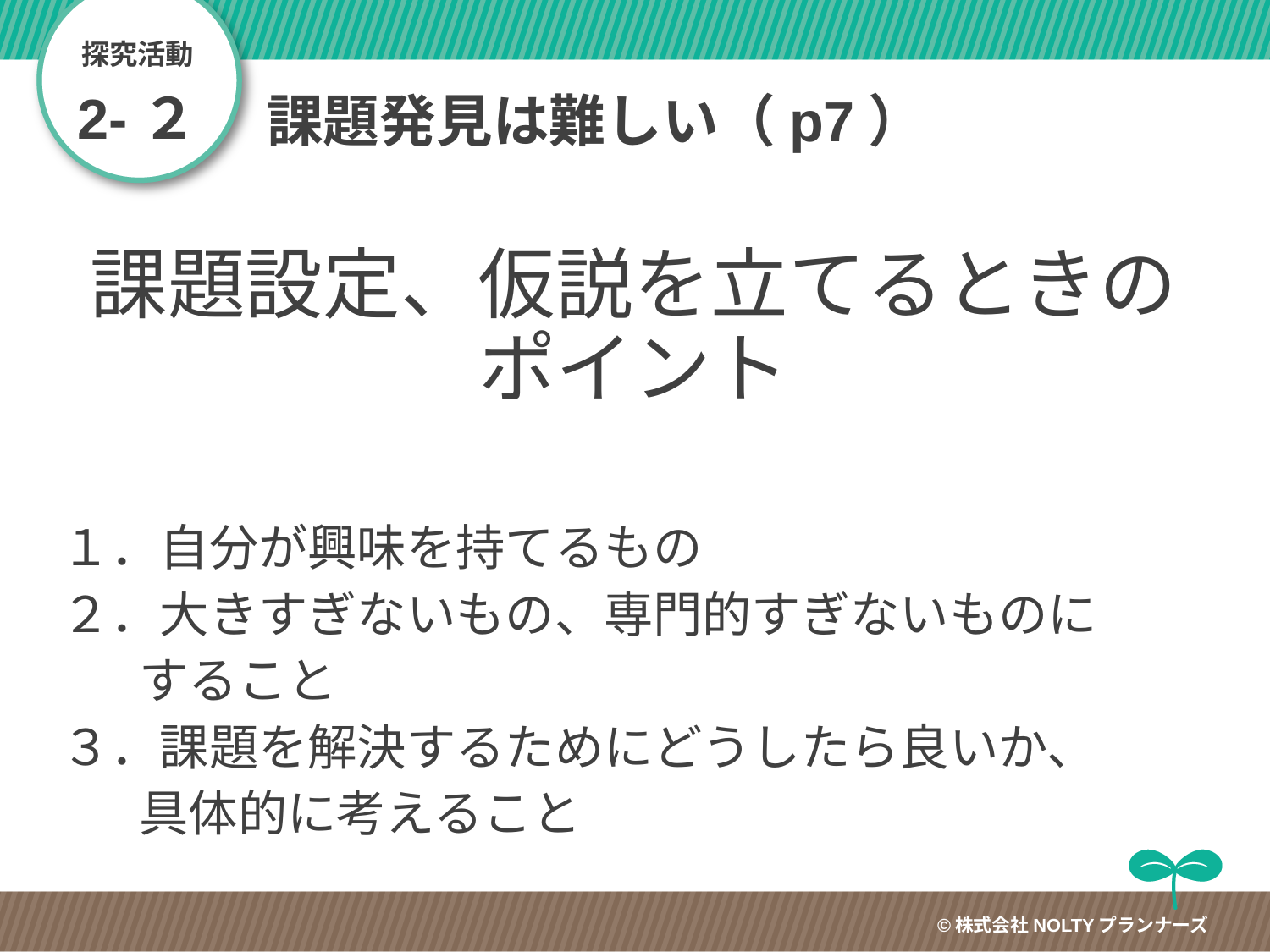

探究活動
2-２
# 課題発見は難しい（p7）
課題設定、仮説を立てるときのポイント

１．自分が興味を持てるもの
２．大きすぎないもの、専門的すぎないものに
      すること
３．課題を解決するためにどうしたら良いか、
      具体的に考えること